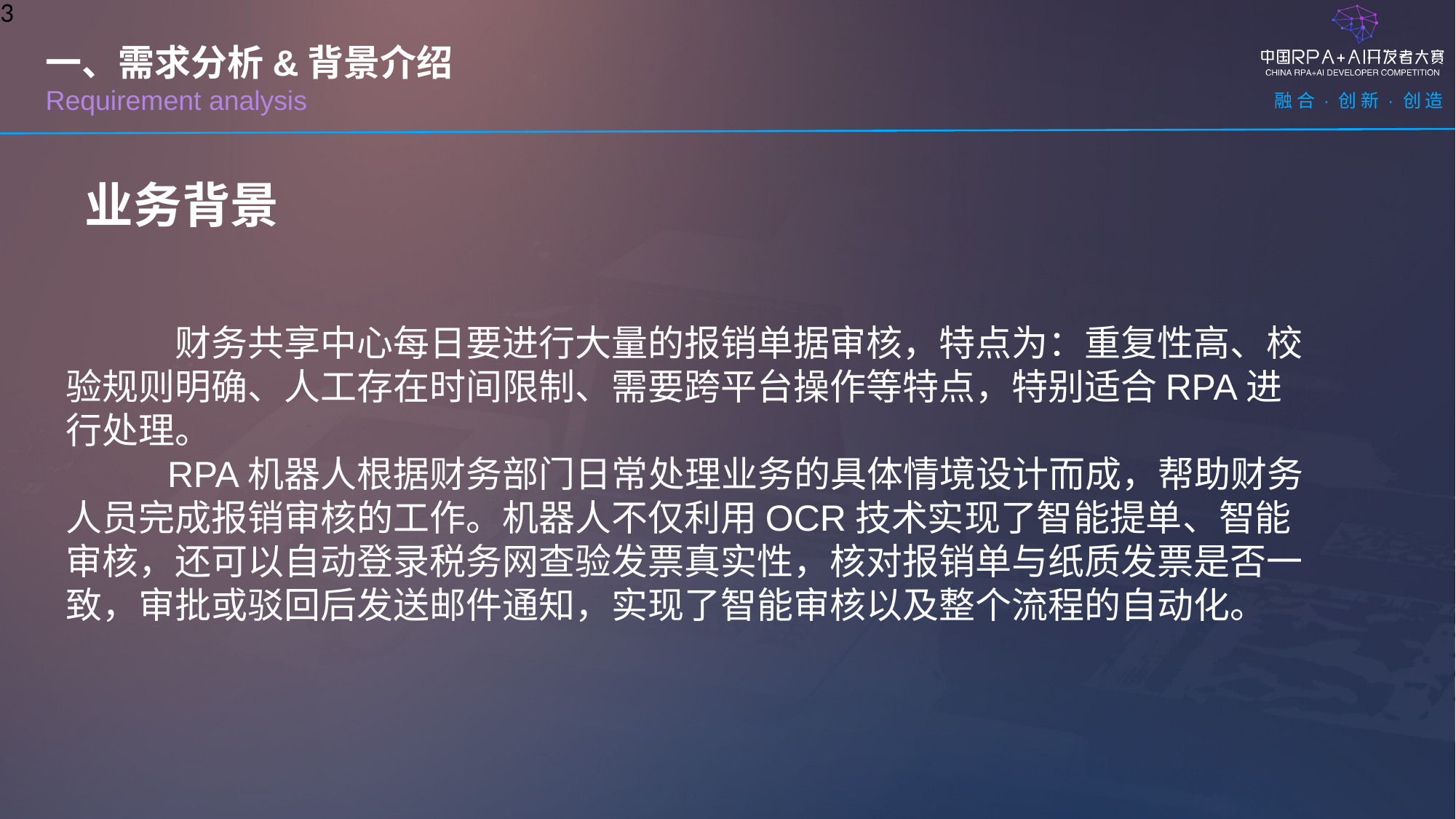

3
一、需求分析&背景介绍
Requirement analysis
业务背景
	财务共享中心每日要进行大量的报销单据审核，特点为：重复性高、校验规则明确、人工存在时间限制、需要跨平台操作等特点，特别适合RPA进行处理。
          RPA机器人根据财务部门日常处理业务的具体情境设计而成，帮助财务人员完成报销审核的工作。机器人不仅利用OCR技术实现了智能提单、智能审核，还可以自动登录税务网查验发票真实性，核对报销单与纸质发票是否一致，审批或驳回后发送邮件通知，实现了智能审核以及整个流程的自动化。